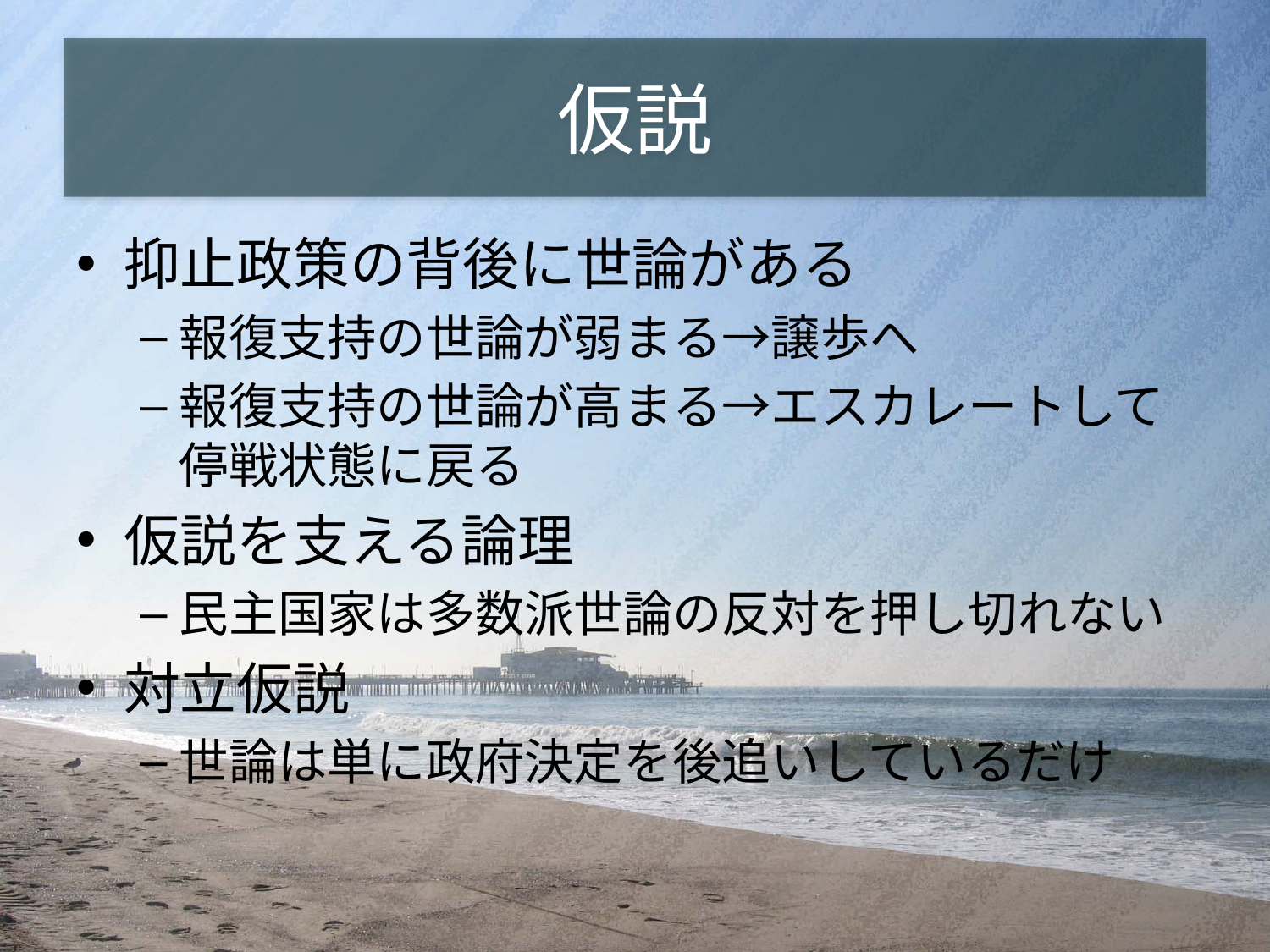

# 仮説
抑止政策の背後に世論がある
報復支持の世論が弱まる→譲歩へ
報復支持の世論が高まる→エスカレートして停戦状態に戻る
仮説を支える論理
民主国家は多数派世論の反対を押し切れない
対立仮説
世論は単に政府決定を後追いしているだけ